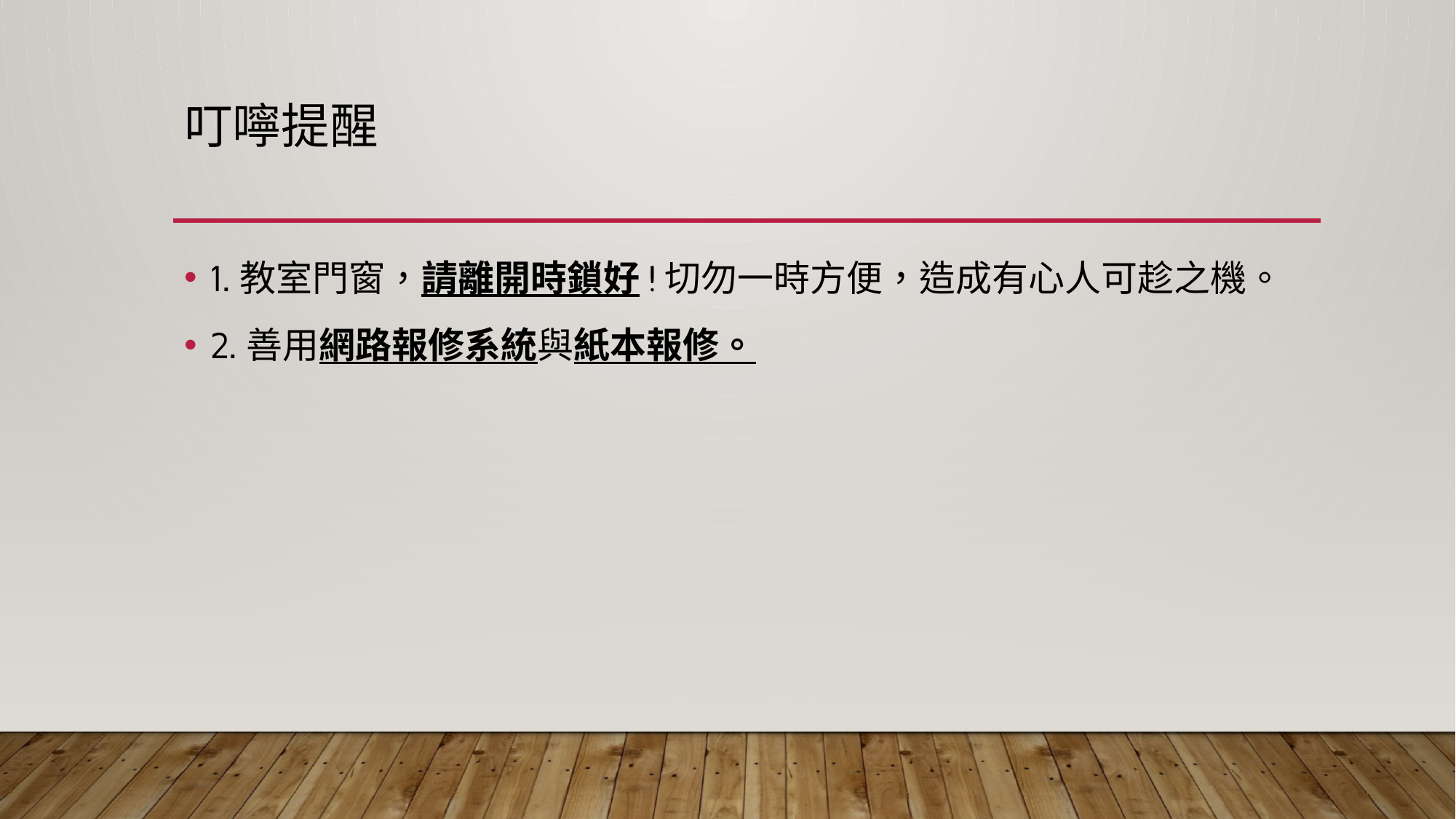

# 叮嚀提醒
1.教室門窗，請離開時鎖好!切勿一時方便，造成有心人可趁之機。
2.善用網路報修系統與紙本報修。